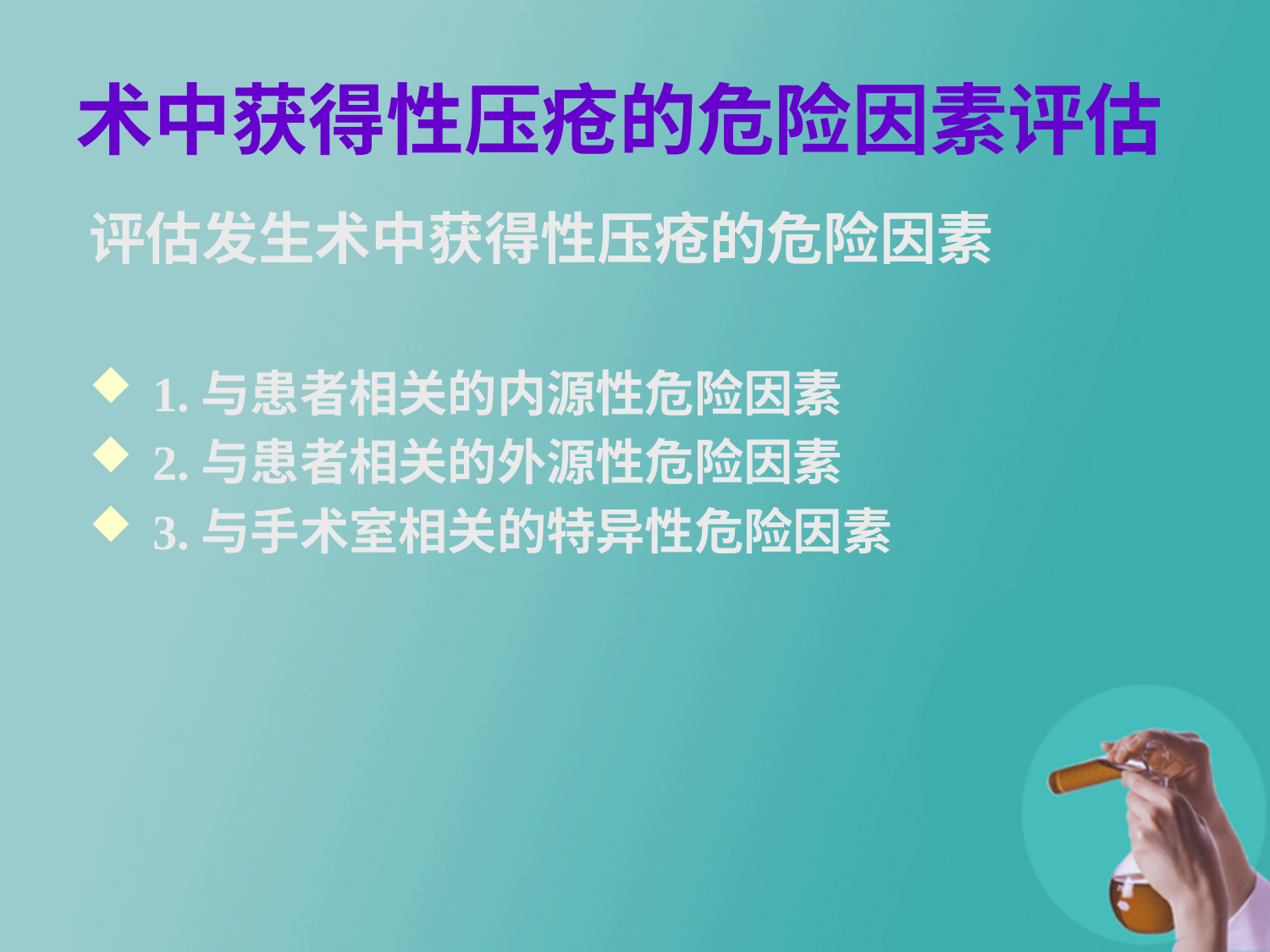

# 术中获得性压疮的危险因素评估
评估发生术中获得性压疮的危险因素

1.与患者相关的内源性危险因素
2.与患者相关的外源性危险因素
3.与手术室相关的特异性危险因素